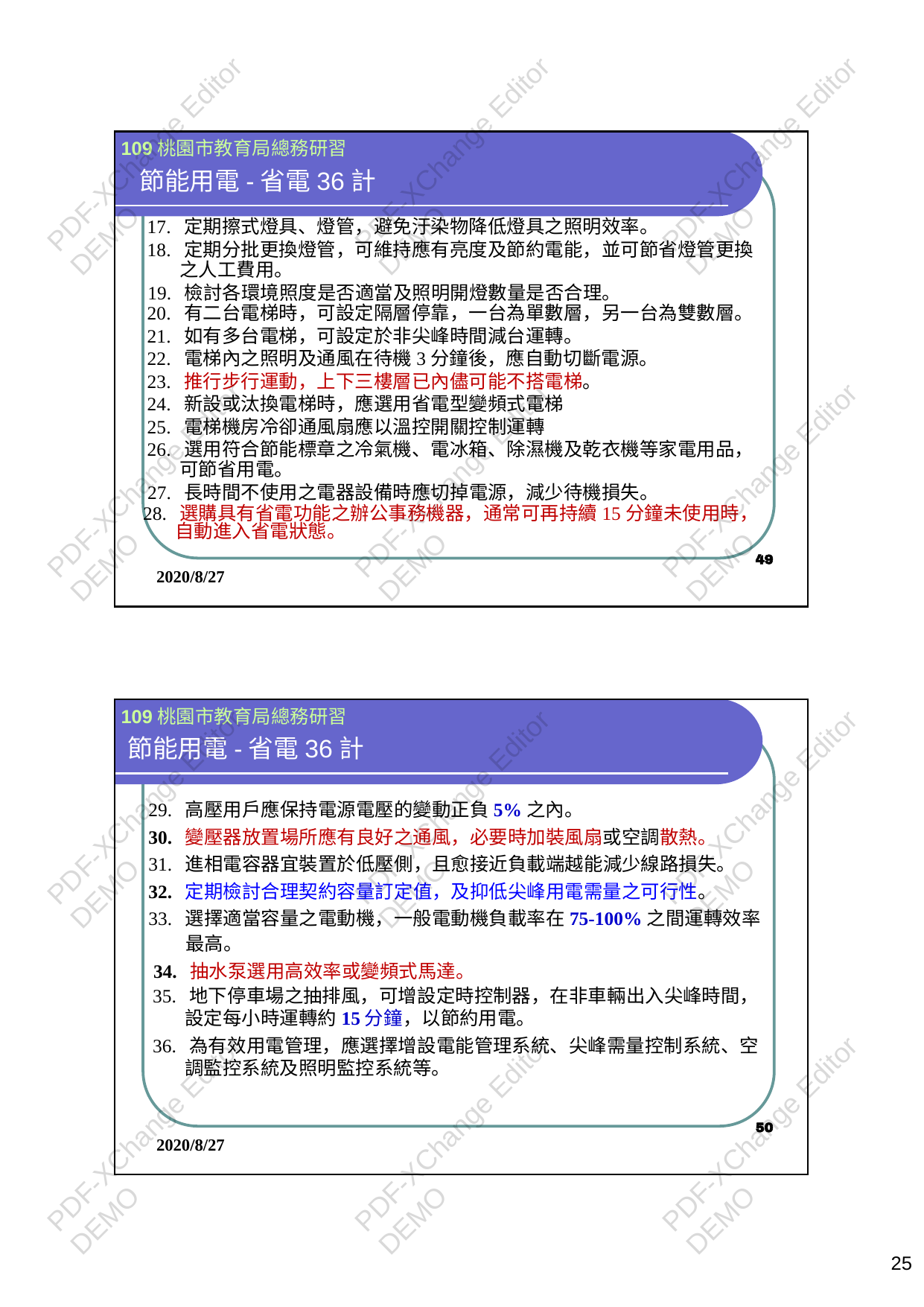

PDF-XChange Editor
DEMO
PDF-XChange Editor
DEMO
PDF-XChange Editor
DEMO
109桃園市教育局總務研習

節能用電-省電36計

17.定期擦式燈具、燈管，避免汙染物降低燈具之照明效率。
18.定期分批更換燈管，可維持應有亮度及節約電能，並可節省燈管更換
之人工費用。
19.檢討各環境照度是否適當及照明開燈數量是否合理。
20.有二台電梯時，可設定隔層停靠，一台為單數層，另一台為雙數層。
21.如有多台電梯，可設定於非尖峰時間減台運轉。
22.電梯內之照明及通風在待機3分鐘後，應自動切斷電源。
23.推行步行運動，上下三樓層已內儘可能不搭電梯。
24.新設或汰換電梯時，應選用省電型變頻式電梯
25.電梯機房冷卻通風扇應以溫控開關控制運轉
26.選用符合節能標章之冷氣機、電冰箱、除濕機及乾衣機等家電用品，
可節省用電。
27.長時間不使用之電器設備時應切掉電源，減少待機損失。
PDF-XChange Editor
DEMO
PDF-XChange Editor
DEMO
PDF-XChange Editor
DEMO
28.選購具有省電功能之辦公事務機器，通常可再持續15分鐘未使用時，
自動進入省電狀態。
49
2020/8/27

109桃園市教育局總務研習

節能用電-省電36計

PDF-XChange Editor
DEMO
PDF-XChange Editor
DEMO
PDF-XChange Editor
DEMO
29.高壓用戶應保持電源電壓的變動正負5%之內。
30.變壓器放置場所應有良好之通風，必要時加裝風扇或空調散熱。
31.進相電容器宜裝置於低壓側，且愈接近負載端越能減少線路損失。
32.定期檢討合理契約容量訂定值，及抑低尖峰用電需量之可行性。
33.選擇適當容量之電動機，一般電動機負載率在75-100%之間運轉效率
最高。
34.抽水泵選用高效率或變頻式馬達。
35.地下停車場之抽排風，可增設定時控制器，在非車輛出入尖峰時間，
設定每小時運轉約15分鐘，以節約用電。
36.為有效用電管理，應選擇增設電能管理系統、尖峰需量控制系統、空
調監控系統及照明監控系統等。
PDF-XChange Editor
DEMO
PDF-XChange Editor
DEMO
PDF-XChange Editor
DEMO
50
2020/8/27
25